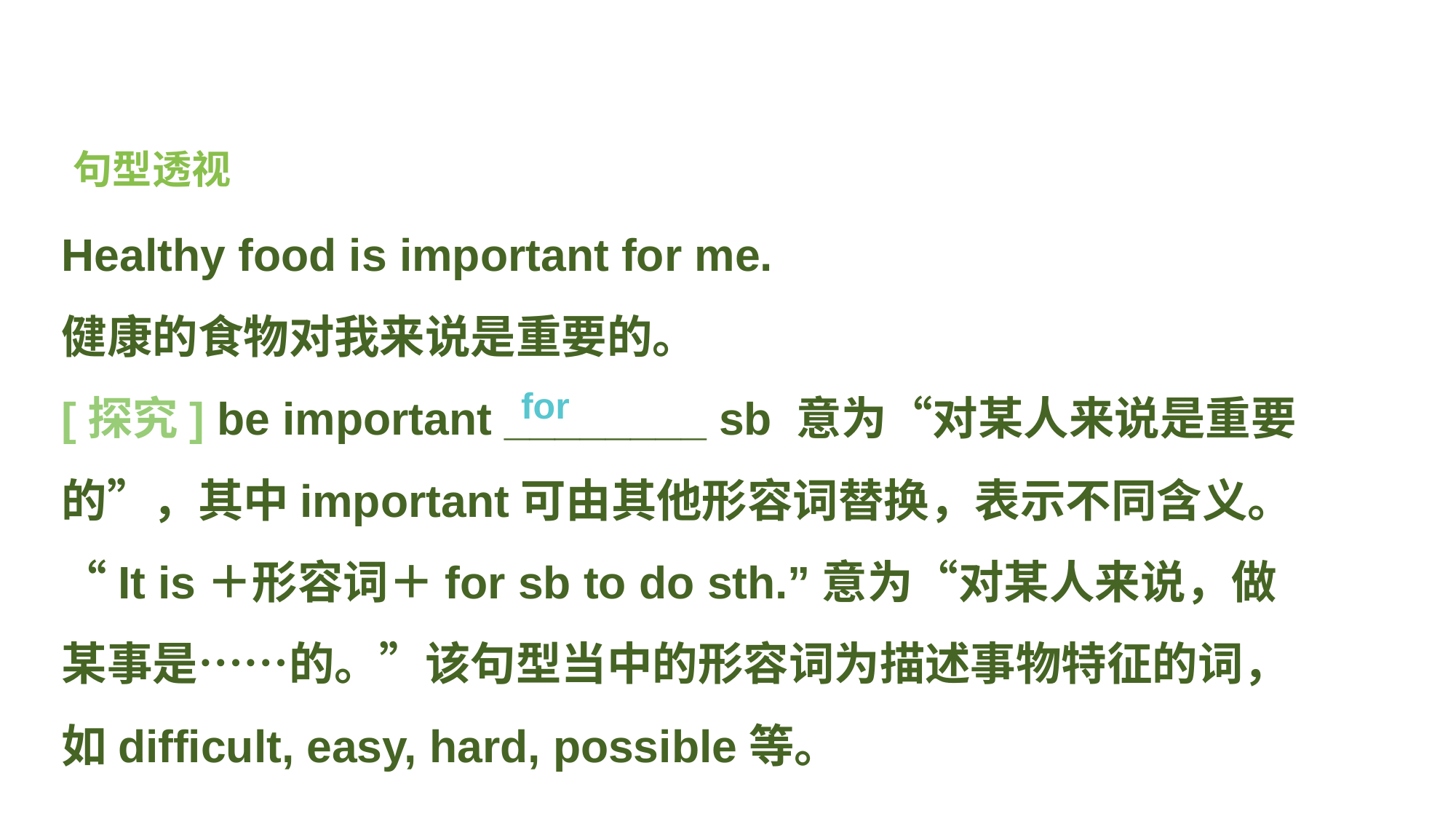

句型透视
Healthy food is important for me.
健康的食物对我来说是重要的。
[探究] be important ________ sb 意为“对某人来说是重要的”，其中important可由其他形容词替换，表示不同含义。“It is＋形容词＋for sb to do sth.”意为“对某人来说，做某事是……的。”该句型当中的形容词为描述事物特征的词，如difficult, easy, hard, possible等。
for